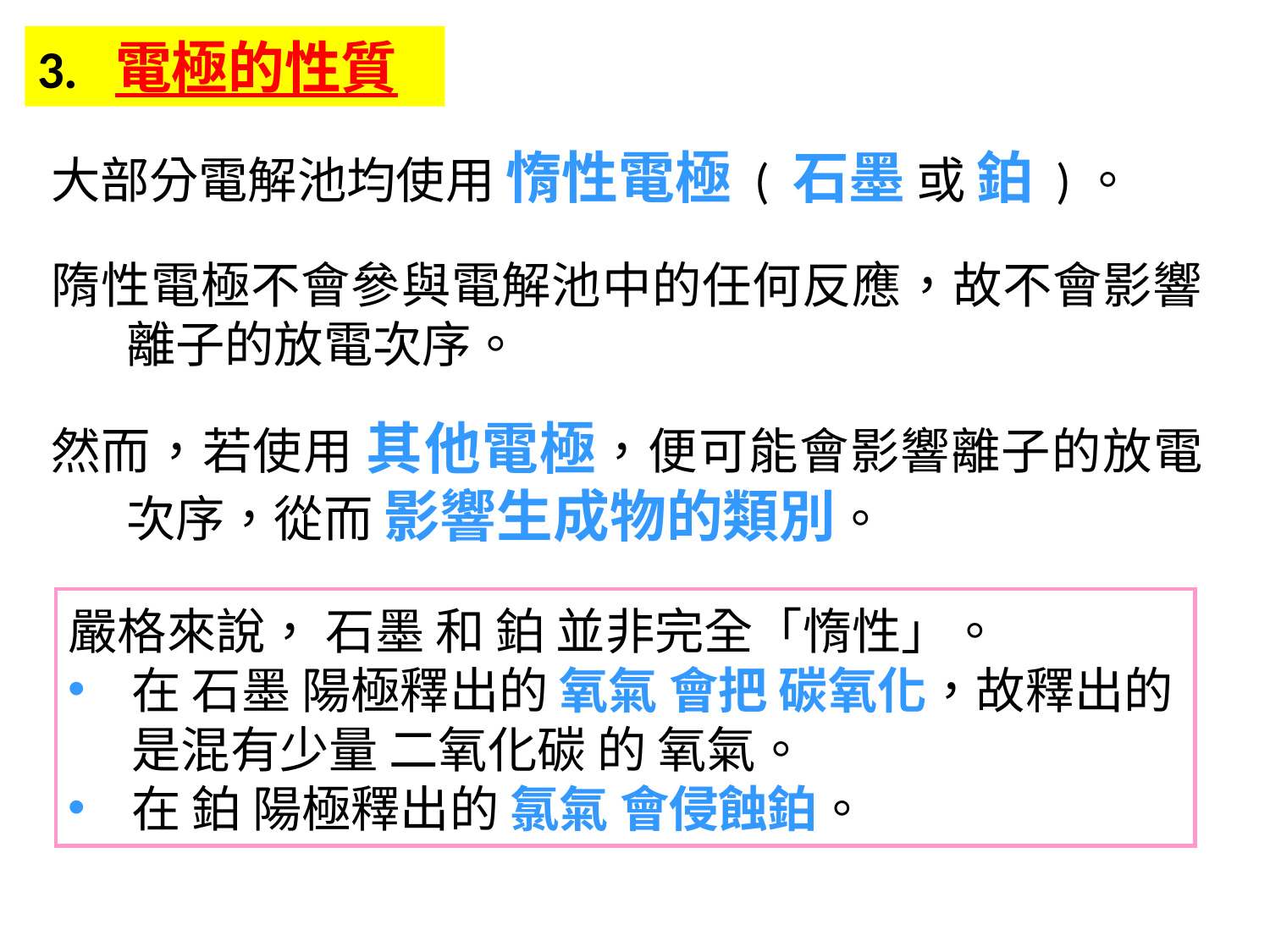

3.  電極的性質
大部分電解池均使用 惰性電極 ( 石墨 或 鉑 )。
隋性電極不會參與電解池中的任何反應，故不會影響離子的放電次序。
然而，若使用 其他電極，便可能會影響離子的放電次序，從而 影響生成物的類別。

嚴格來說， 石墨 和 鉑 並非完全「惰性」。
在 石墨 陽極釋出的 氧氣 會把 碳氧化，故釋出的是混有少量 二氧化碳 的 氧氣。
在 鉑 陽極釋出的 氯氣 會侵蝕鉑。